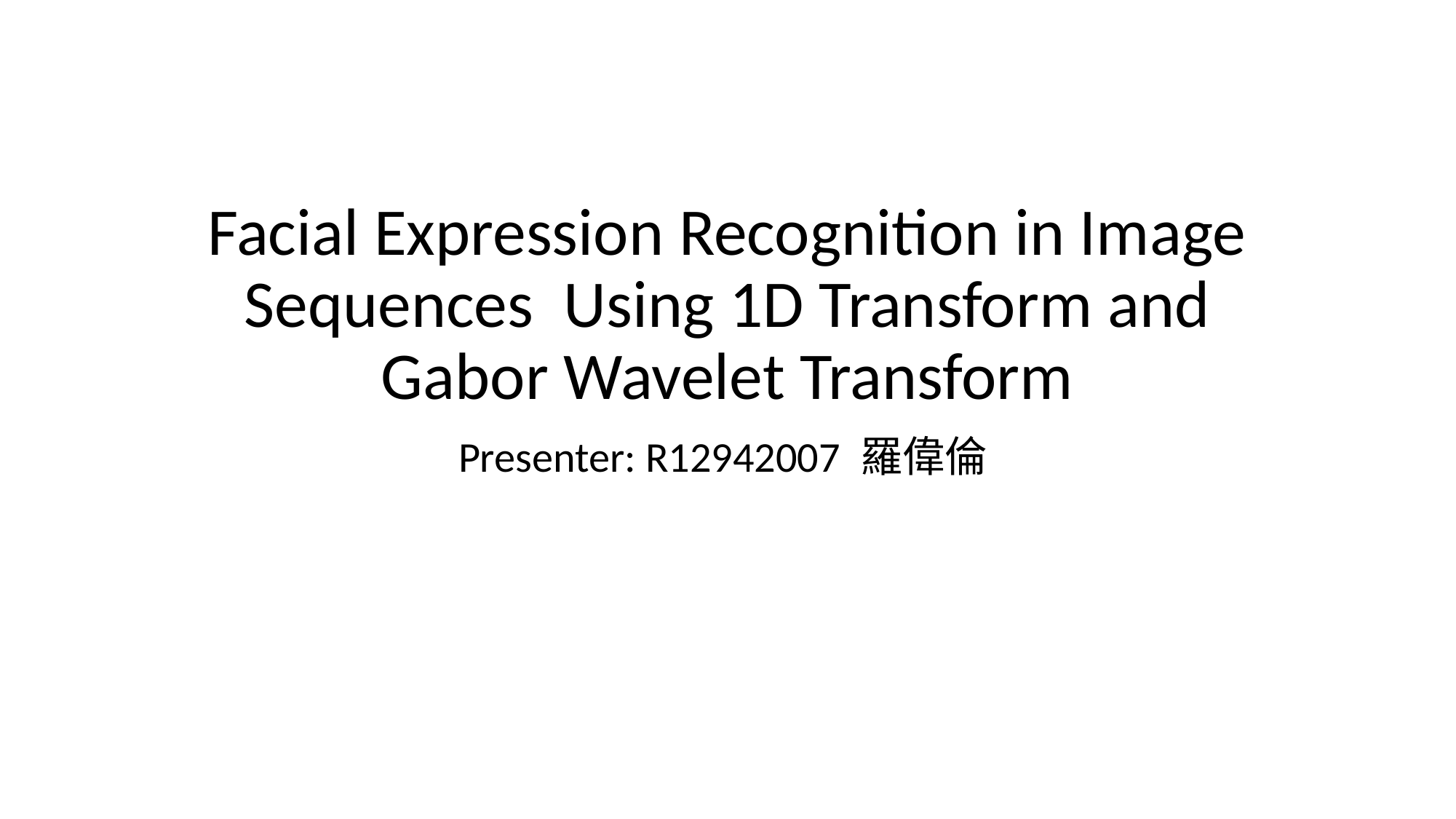

# Facial Expression Recognition in Image Sequences  Using 1D Transform and Gabor Wavelet Transform
Presenter: R12942007 羅偉倫